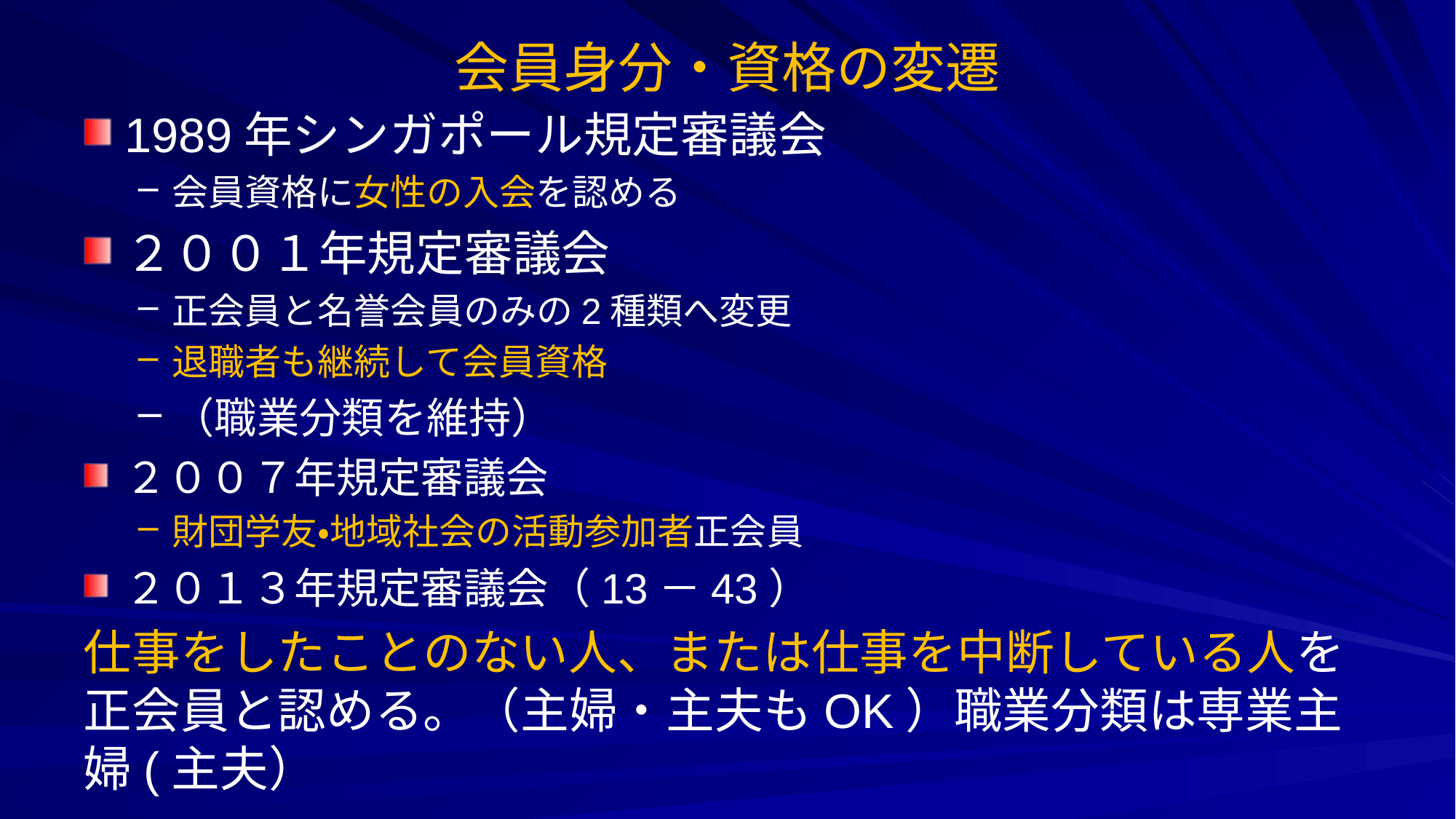

# 会員身分・資格の変遷
1989年シンガポール規定審議会
会員資格に女性の入会を認める
２００１年規定審議会
正会員と名誉会員のみの2種類へ変更
退職者も継続して会員資格
（職業分類を維持）
２００７年規定審議会
財団学友•地域社会の活動参加者正会員
２０１３年規定審議会（13－43）
仕事をしたことのない人、または仕事を中断している人を正会員と認める。（主婦・主夫もOK）職業分類は専業主婦(主夫）